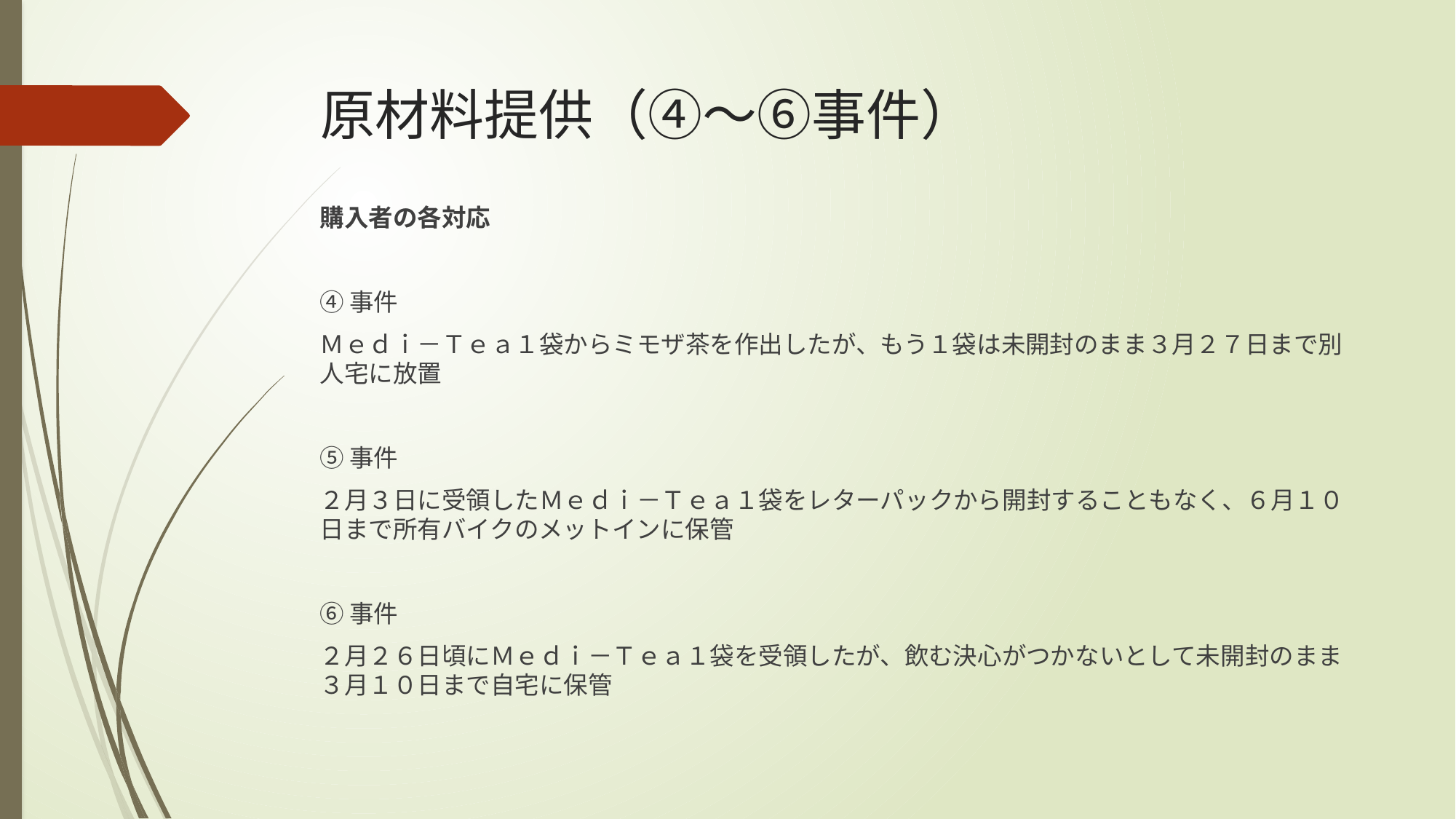

# 原材料提供（④～⑥事件）
購入者の各対応

④事件
Ｍｅｄｉ－Ｔｅａ１袋からミモザ茶を作出したが、もう１袋は未開封のまま３月２７日まで別人宅に放置

⑤事件
２月３日に受領したＭｅｄｉ－Ｔｅａ１袋をレターパックから開封することもなく、６月１０日まで所有バイクのメットインに保管

⑥事件
２月２６日頃にＭｅｄｉ－Ｔｅａ１袋を受領したが、飲む決心がつかないとして未開封のまま３月１０日まで自宅に保管